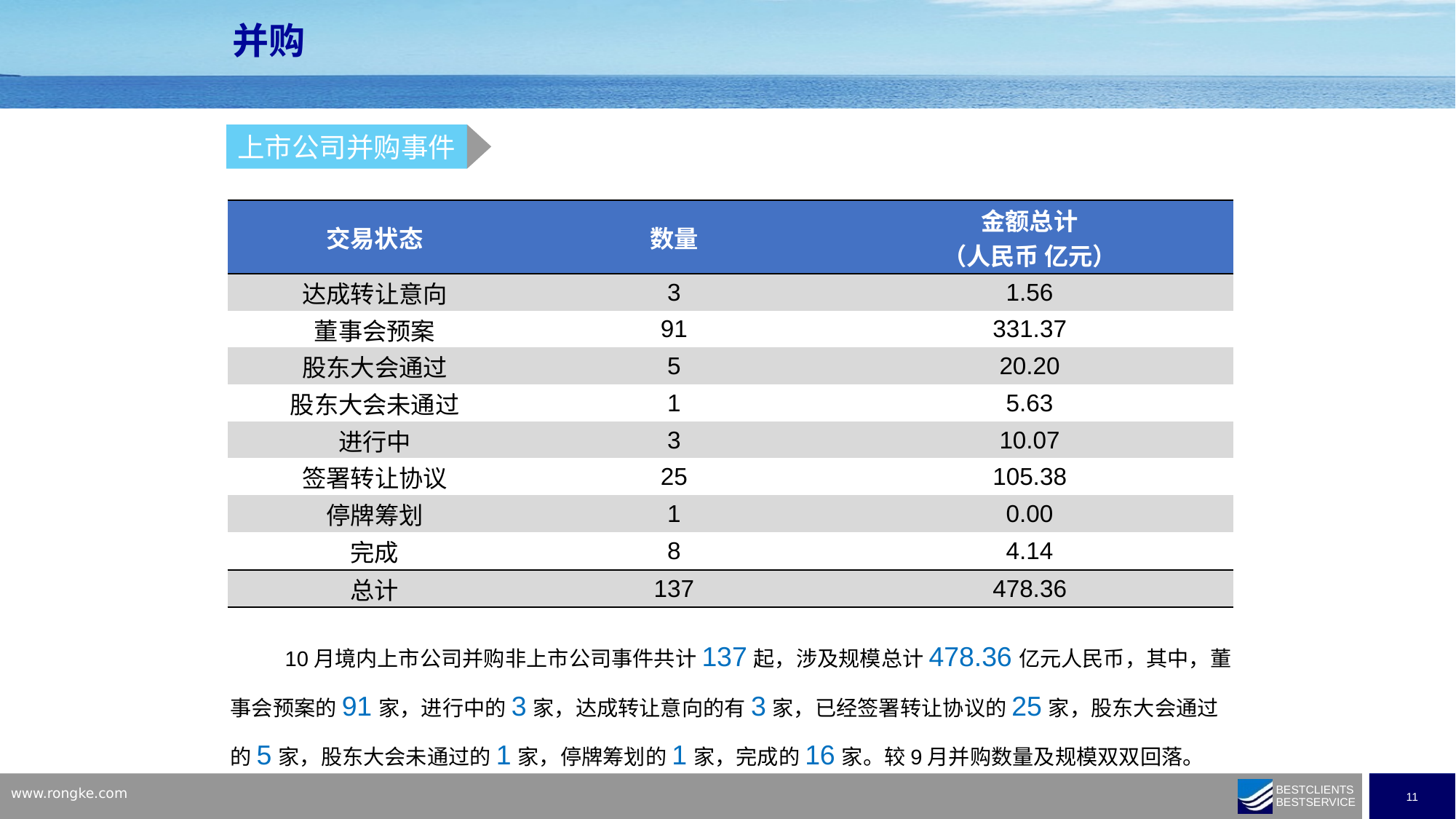

并购
上市公司并购事件

| 交易状态 | 数量 | 金额总计 （人民币 亿元） |
| --- | --- | --- |
| 达成转让意向 | 3 | 1.56 |
| 董事会预案 | 91 | 331.37 |
| 股东大会通过 | 5 | 20.20 |
| 股东大会未通过 | 1 | 5.63 |
| 进行中 | 3 | 10.07 |
| 签署转让协议 | 25 | 105.38 |
| 停牌筹划 | 1 | 0.00 |
| 完成 | 8 | 4.14 |
| 总计 | 137 | 478.36 |
10月境内上市公司并购非上市公司事件共计137起，涉及规模总计478.36亿元人民币，其中，董事会预案的91家，进行中的3家，达成转让意向的有3家，已经签署转让协议的25家，股东大会通过的5家，股东大会未通过的1家，停牌筹划的1家，完成的16家。较9月并购数量及规模双双回落。